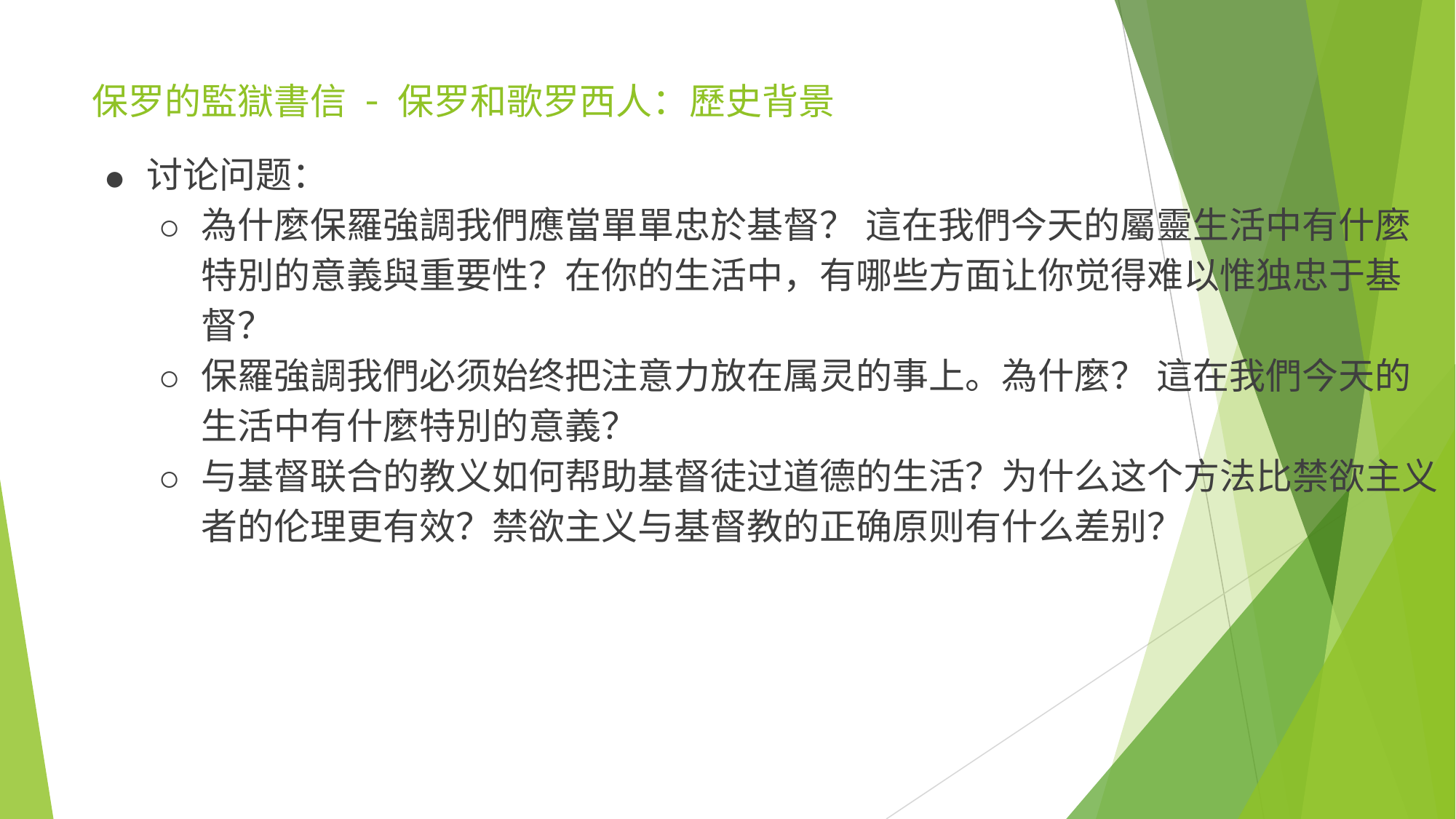

# 保罗的監獄書信 - 保罗和歌罗西人：歷史背景
讨论问题：
為什麼保羅強調我們應當單單忠於基督？ 這在我們今天的屬靈生活中有什麼特別的意義與重要性？在你的生活中，有哪些方面让你觉得难以惟独忠于基督？
保羅強調我們必须始终把注意力放在属灵的事上。為什麼？ 這在我們今天的生活中有什麼特別的意義？
与基督联合的教义如何帮助基督徒过道德的生活？为什么这个方法比禁欲主义者的伦理更有效？禁欲主义与基督教的正确原则有什么差别？